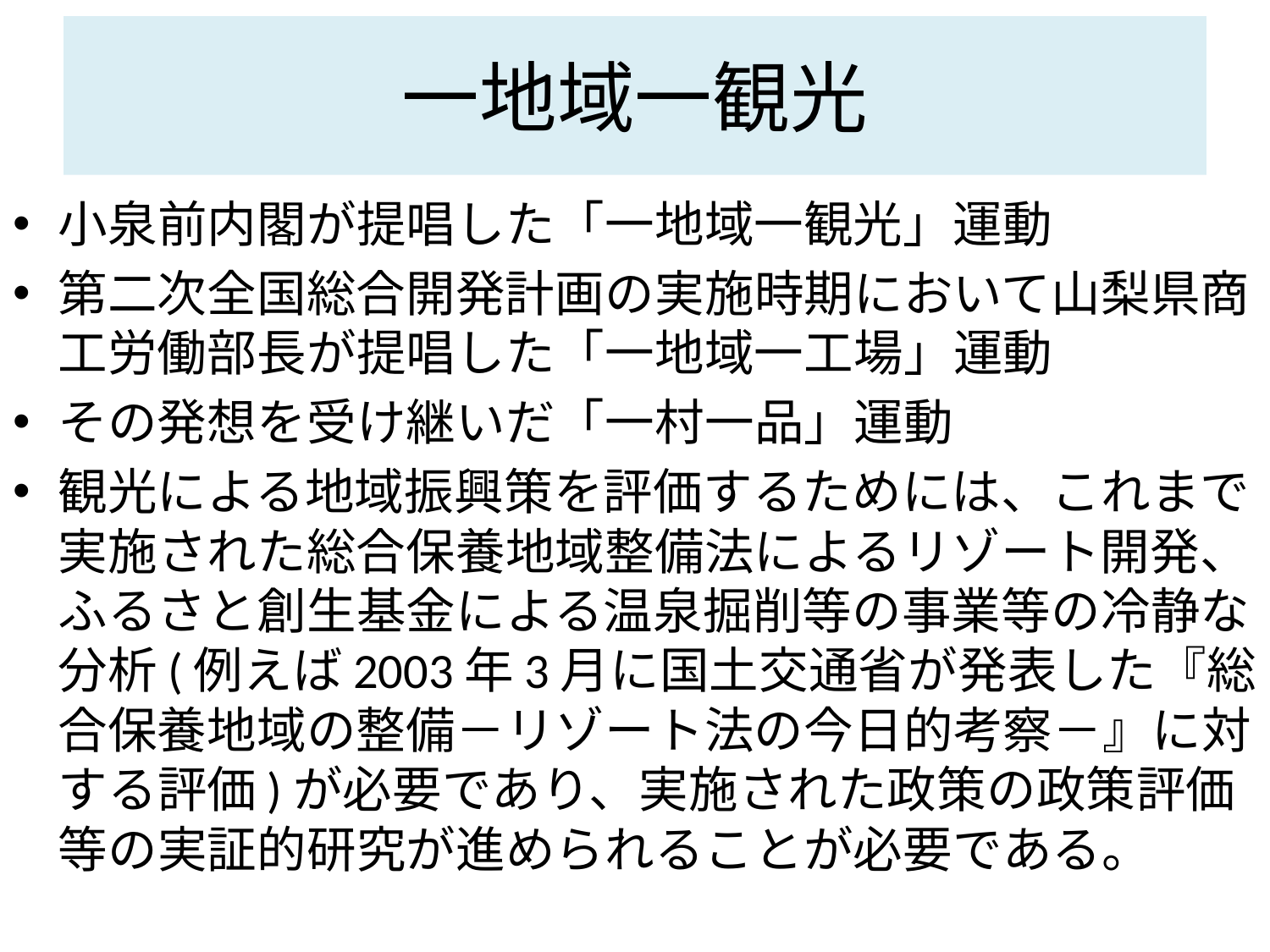

# 一地域一観光
小泉前内閣が提唱した「一地域一観光」運動
第二次全国総合開発計画の実施時期において山梨県商工労働部長が提唱した「一地域一工場」運動
その発想を受け継いだ「一村一品」運動
観光による地域振興策を評価するためには、これまで実施された総合保養地域整備法によるリゾート開発、ふるさと創生基金による温泉掘削等の事業等の冷静な分析(例えば2003年3月に国土交通省が発表した『総合保養地域の整備－リゾート法の今日的考察－』に対する評価)が必要であり、実施された政策の政策評価等の実証的研究が進められることが必要である。